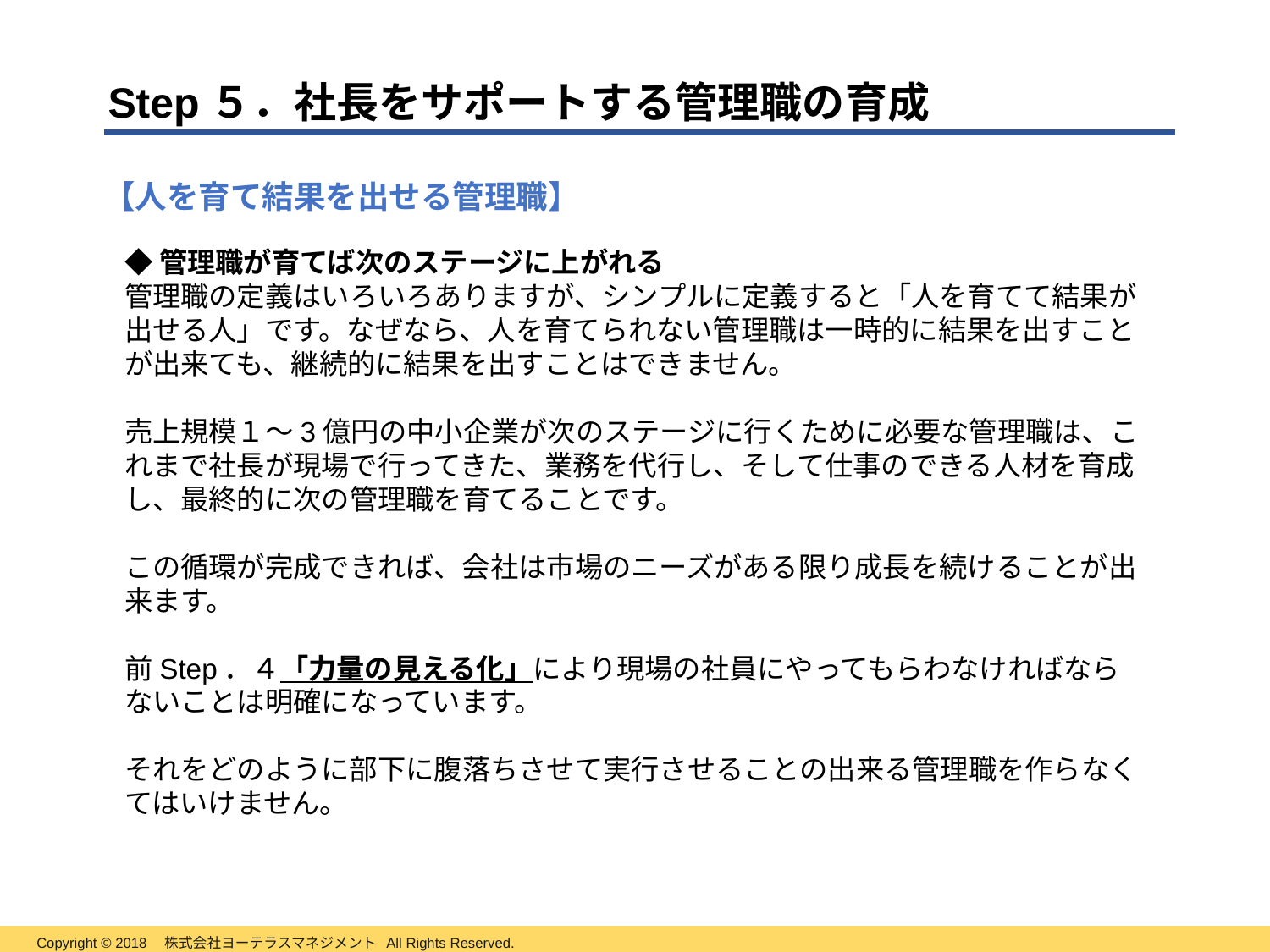

# Step５．社長をサポートする管理職の育成

【人を育て結果を出せる管理職】
◆管理職が育てば次のステージに上がれる
管理職の定義はいろいろありますが、シンプルに定義すると「人を育てて結果が出せる人」です。なぜなら、人を育てられない管理職は一時的に結果を出すことが出来ても、継続的に結果を出すことはできません。

売上規模１～3億円の中小企業が次のステージに行くために必要な管理職は、これまで社長が現場で行ってきた、業務を代行し、そして仕事のできる人材を育成し、最終的に次の管理職を育てることです。

この循環が完成できれば、会社は市場のニーズがある限り成長を続けることが出来ます。

前Step．４「力量の見える化」により現場の社員にやってもらわなければならないことは明確になっています。

それをどのように部下に腹落ちさせて実行させることの出来る管理職を作らなくてはいけません。